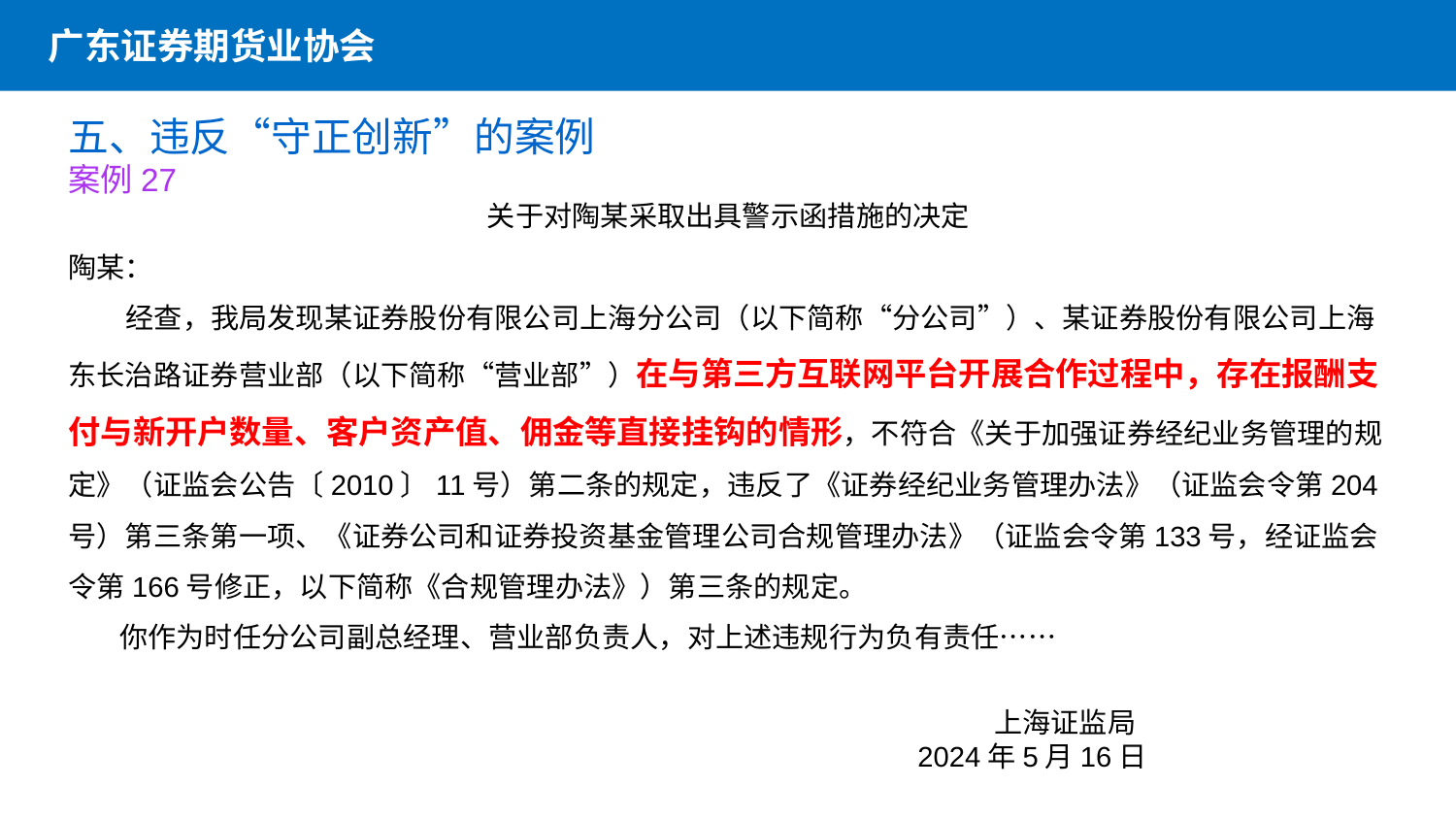

广东证券期货业协会
五、违反“守正创新”的案例
案例27
关于对陶某采取出具警示函措施的决定
陶某：
        经查，我局发现某证券股份有限公司上海分公司（以下简称“分公司”）、某证券股份有限公司上海东长治路证券营业部（以下简称“营业部”）在与第三方互联网平台开展合作过程中，存在报酬支付与新开户数量、客户资产值、佣金等直接挂钩的情形，不符合《关于加强证券经纪业务管理的规定》（证监会公告〔2010〕11号）第二条的规定，违反了《证券经纪业务管理办法》（证监会令第204号）第三条第一项、《证券公司和证券投资基金管理公司合规管理办法》（证监会令第133号，经证监会令第166号修正，以下简称《合规管理办法》）第三条的规定。
       你作为时任分公司副总经理、营业部负责人，对上述违规行为负有责任……

                                                                                                         上海证监局
　　　　　　　                                                                                                      2024年5月16日